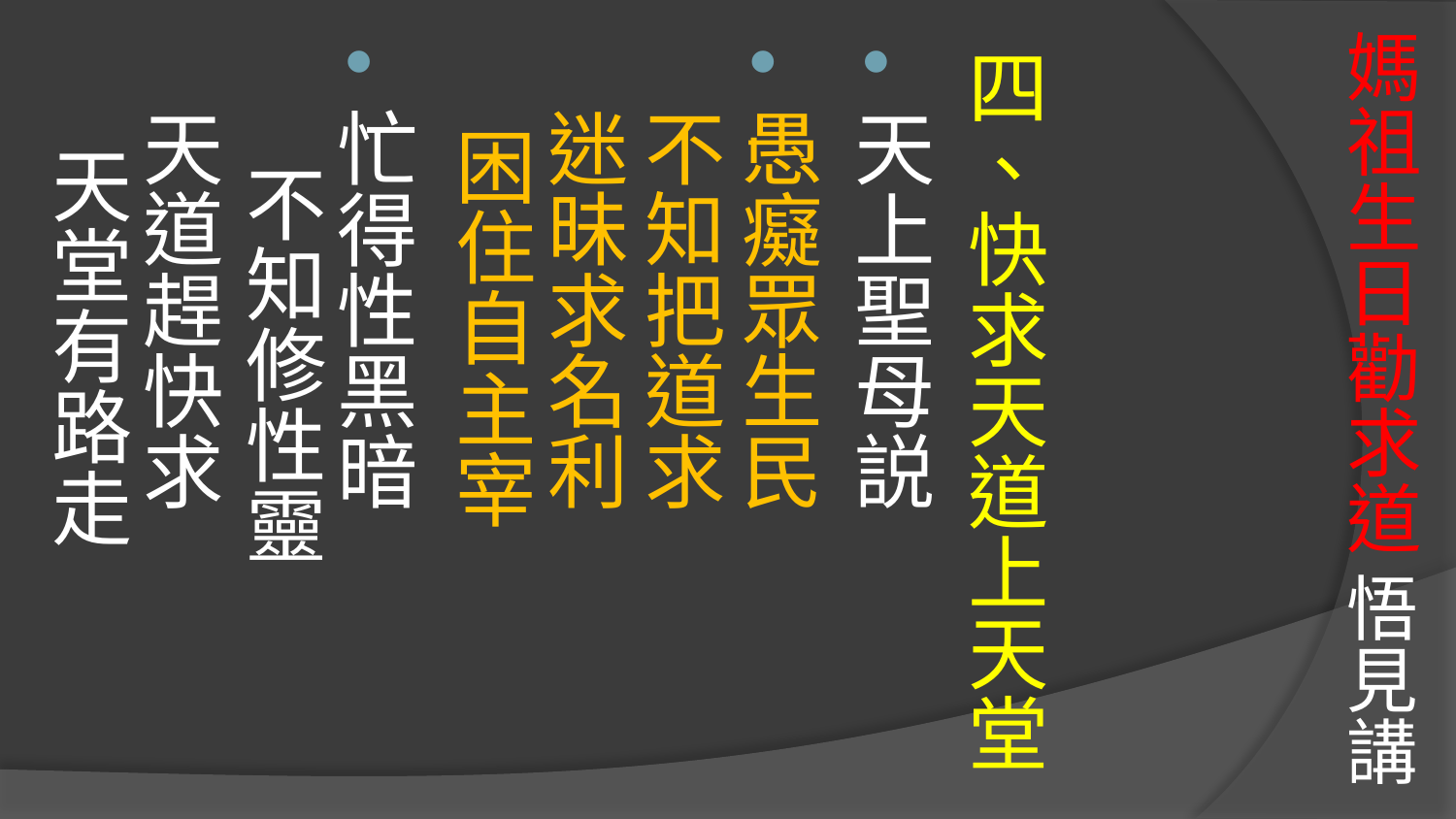

# 媽祖生日勸求道 悟見講
四、快求天道上天堂
天上聖母説
愚癡眾生民             不知把道求
迷昧求名利                困住自主宰
忙得性黑暗                  不知修性靈
天道趕快求                 天堂有路走